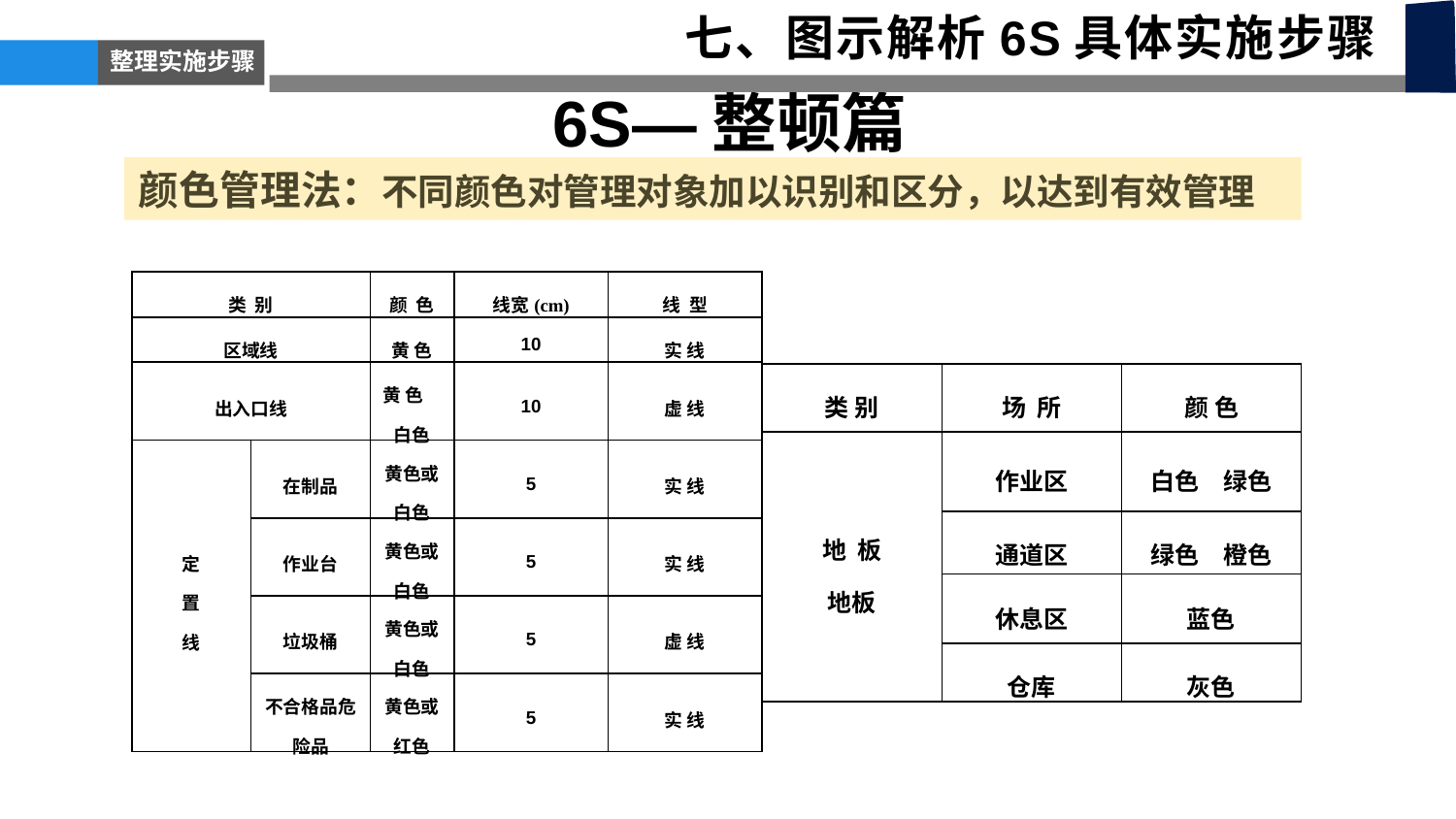

七、图示解析6S具体实施步骤
整理实施步骤
6S—整顿篇
颜色管理法：不同颜色对管理对象加以识别和区分，以达到有效管理
| 类 别 |  | 颜 色 | 线宽(cm) | 线 型 |
| --- | --- | --- | --- | --- |
| 区域线 |  | 黄 色 | 10 | 实 线 |
| 出入口线 |  | 黄 色　白色 | 10 | 虚 线 |
| 定 置 线 | 在制品 | 黄色或白色 | 5 | 实 线 |
|  | 作业台 | 黄色或白色 | 5 | 实 线 |
|  | 垃圾桶 | 黄色或白色 | 5 | 虚 线 |
|  | 不合格品危险品 | 黄色或红色 | 5 | 实 线 |
| 类 别 | 场 所 | 颜 色 |
| --- | --- | --- |
| 地 板 地板 | 作业区 | 白色　绿色 |
|  | 通道区 | 绿色　橙色 |
|  | 休息区 | 蓝色 |
|  | 仓库 | 灰色 |